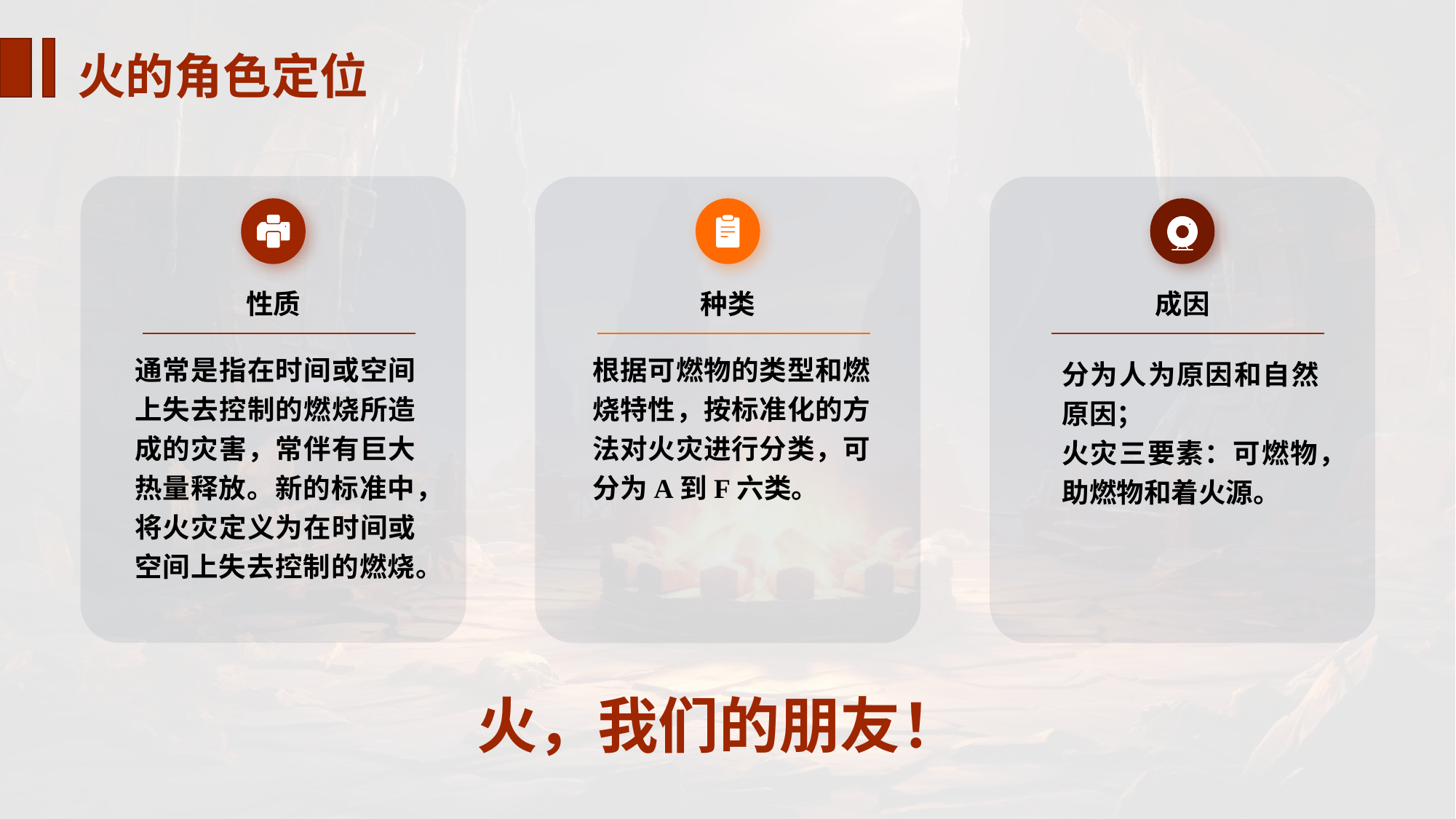

性质

种类

成因

火的角色定位

通常是指在时间或空间上失去控制的燃烧所造成的灾害，常伴有巨大热量释放。新的标准中，将火灾定义为在时间或空间上失去控制的燃烧。
根据可燃物的类型和燃烧特性，按标准化的方法对火灾进行分类，可分为A到F六类。
分为人为原因和自然原因；
火灾三要素：可燃物，助燃物和着火源。
# 火，我们的朋友！
4